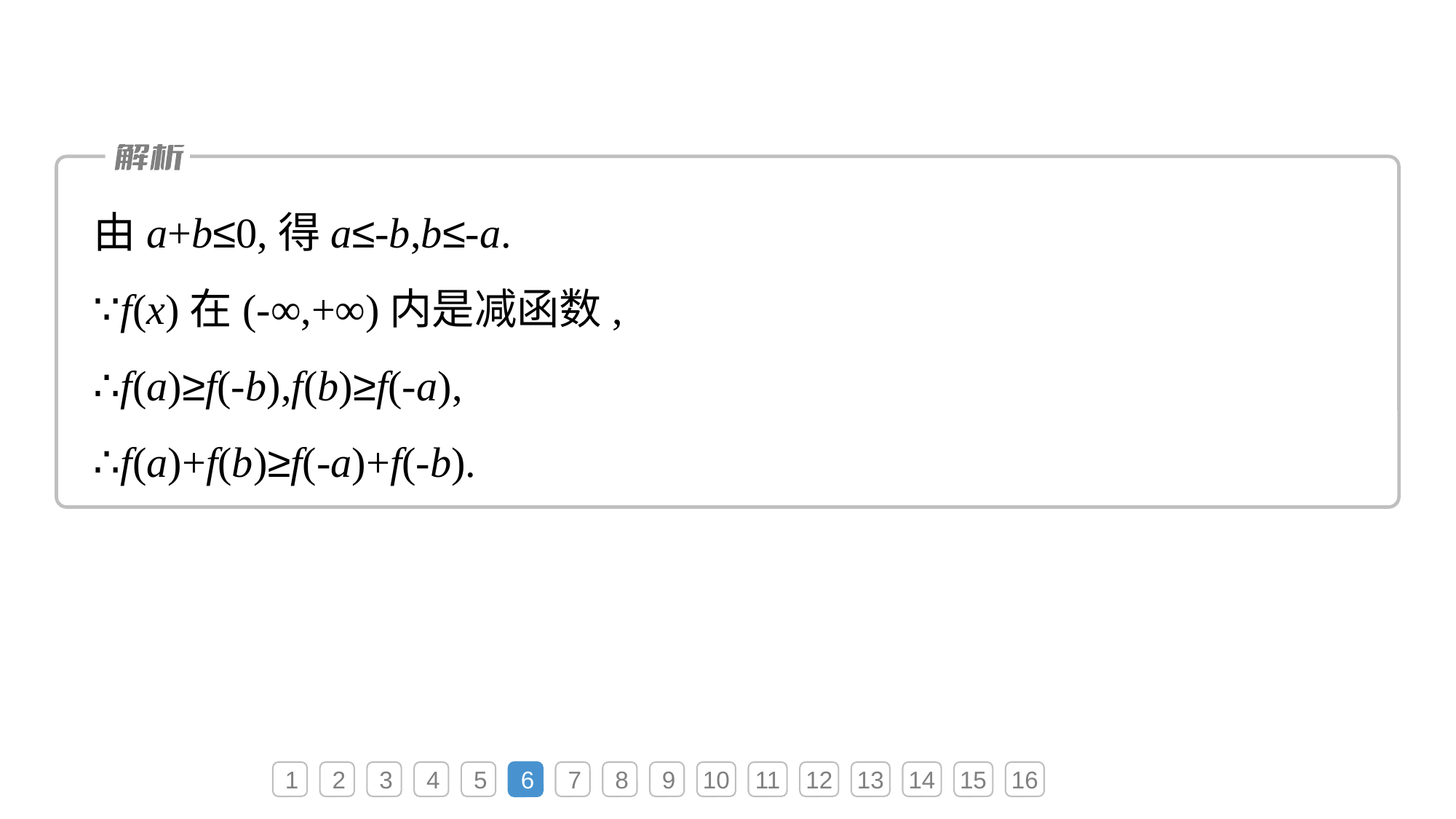

由a+b≤0,得a≤-b,b≤-a.
∵f(x)在(-∞,+∞)内是减函数,
∴f(a)≥f(-b),f(b)≥f(-a),
∴f(a)+f(b)≥f(-a)+f(-b).
1
2
3
4
5
6
7
8
9
10
11
12
13
14
15
16